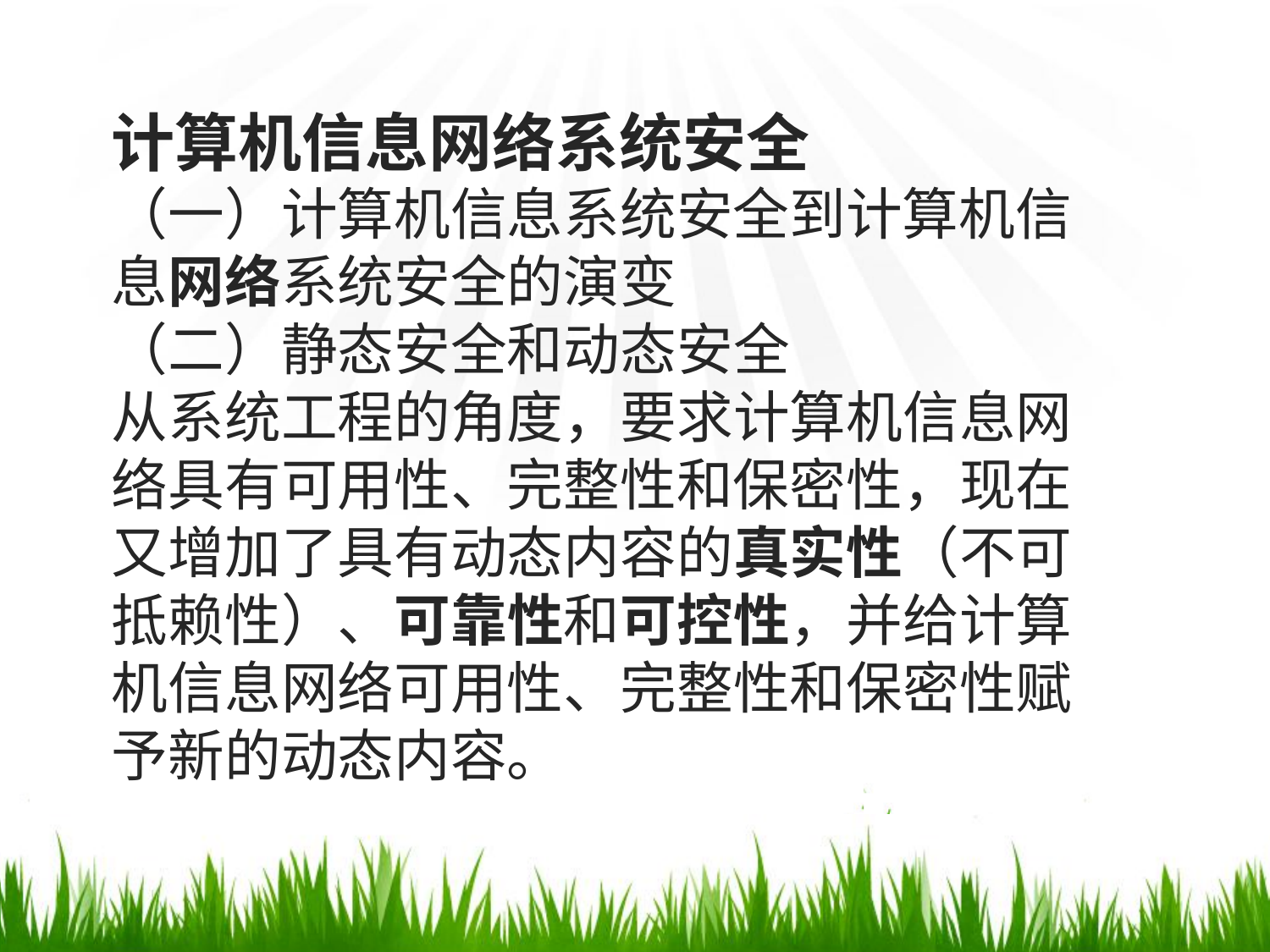

计算机信息网络系统安全
（一）计算机信息系统安全到计算机信息网络系统安全的演变
（二）静态安全和动态安全
从系统工程的角度，要求计算机信息网络具有可用性、完整性和保密性，现在又增加了具有动态内容的真实性（不可抵赖性）、可靠性和可控性，并给计算机信息网络可用性、完整性和保密性赋予新的动态内容。